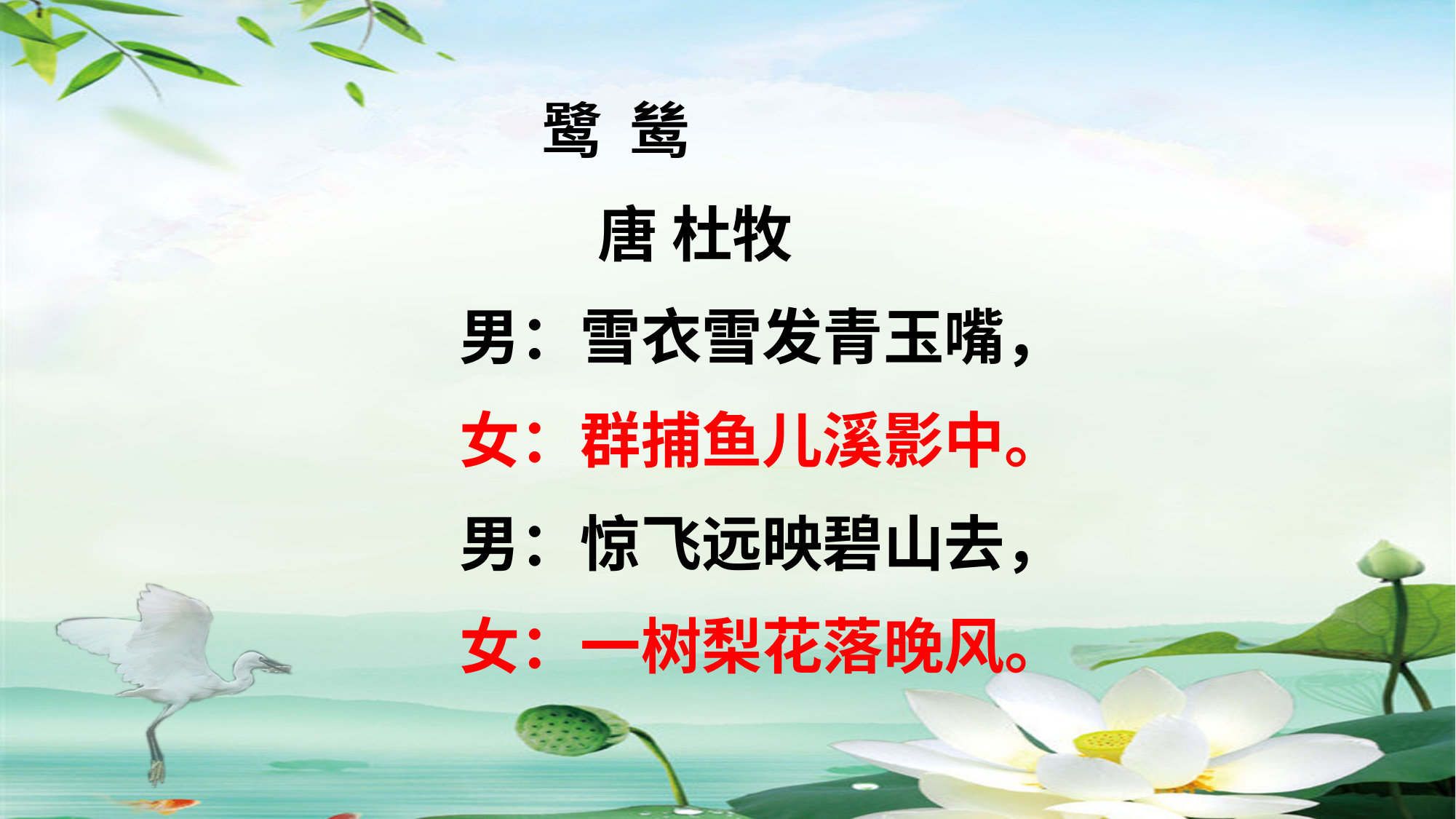

鹭  鸶
            唐 杜牧
  男：雪衣雪发青玉嘴，
  女：群捕鱼儿溪影中。
  男：惊飞远映碧山去，
  女：一树梨花落晚风。